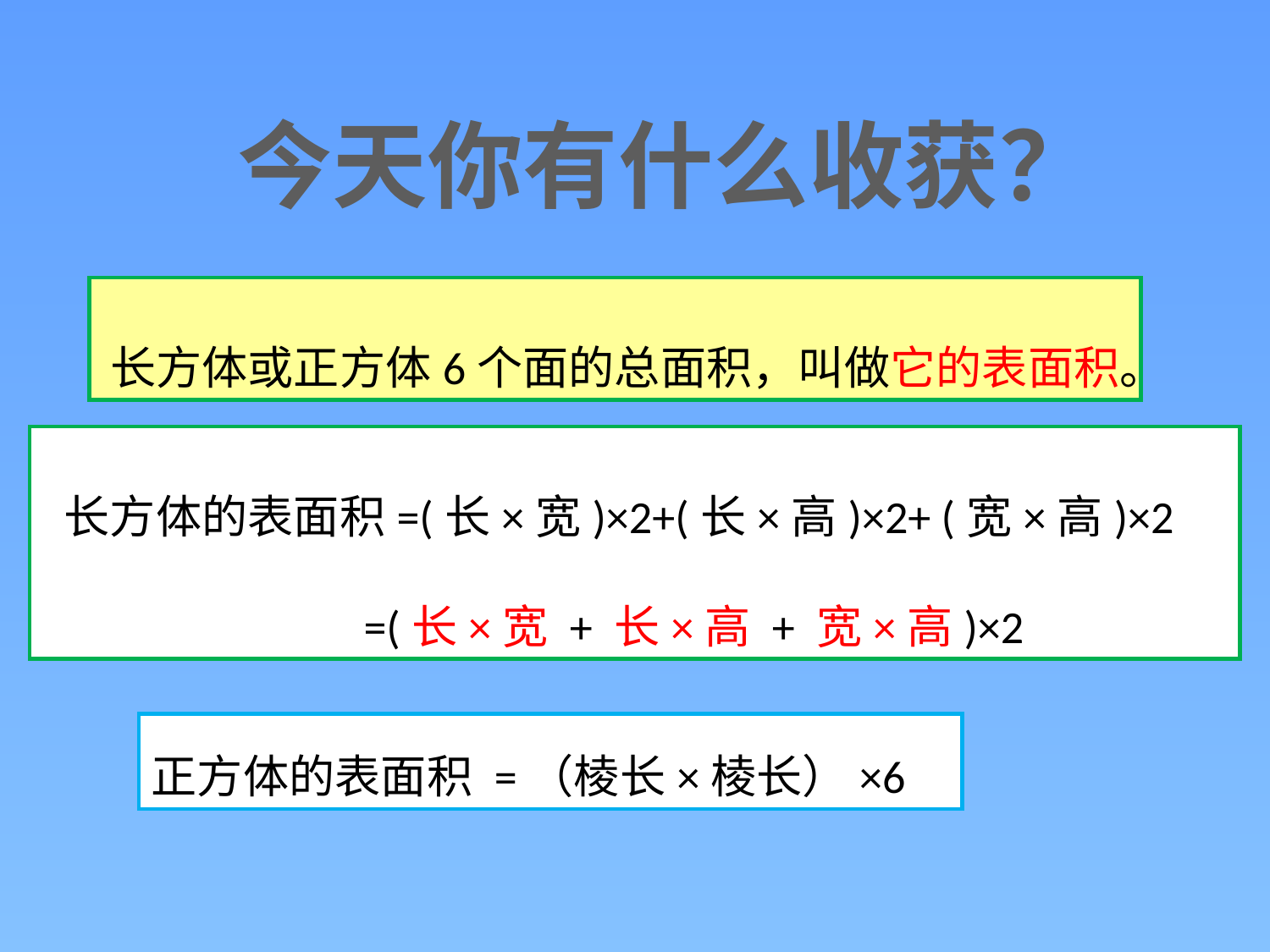

今天你有什么收获？
长方体或正方体6个面的总面积，叫做它的表面积。
  长方体的表面积=(长×宽)×2+(长×高)×2+ (宽×高)×2
                               =(长×宽 + 长×高 + 宽×高)×2
正方体的表面积 =（棱长×棱长）×6